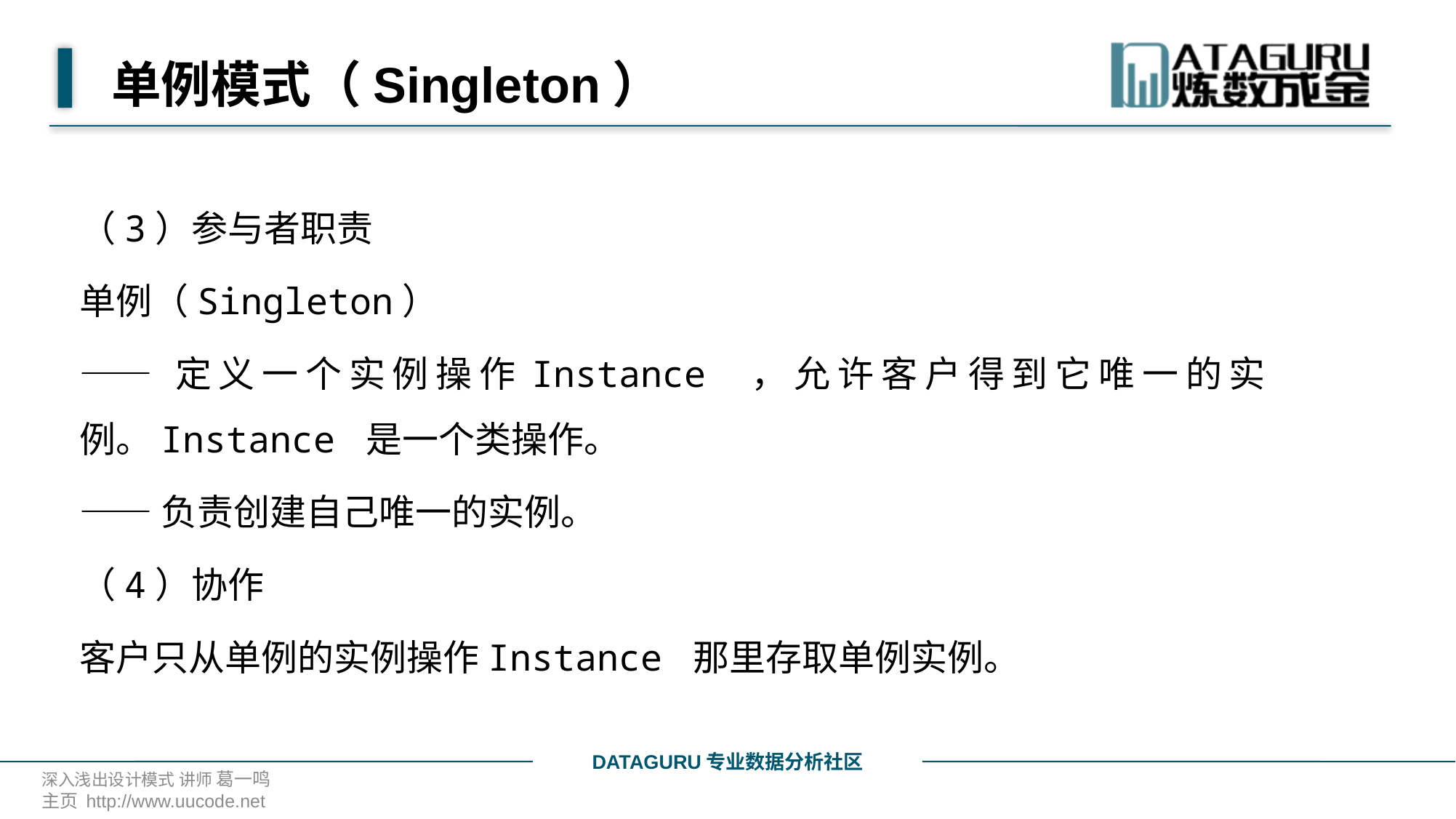

# 单例模式（Singleton）
（3）参与者职责
单例（Singleton）
——定义一个实例操作Instance ，允许客户得到它唯一的实例。Instance 是一个类操作。
——负责创建自己唯一的实例。
（4）协作
客户只从单例的实例操作Instance 那里存取单例实例。